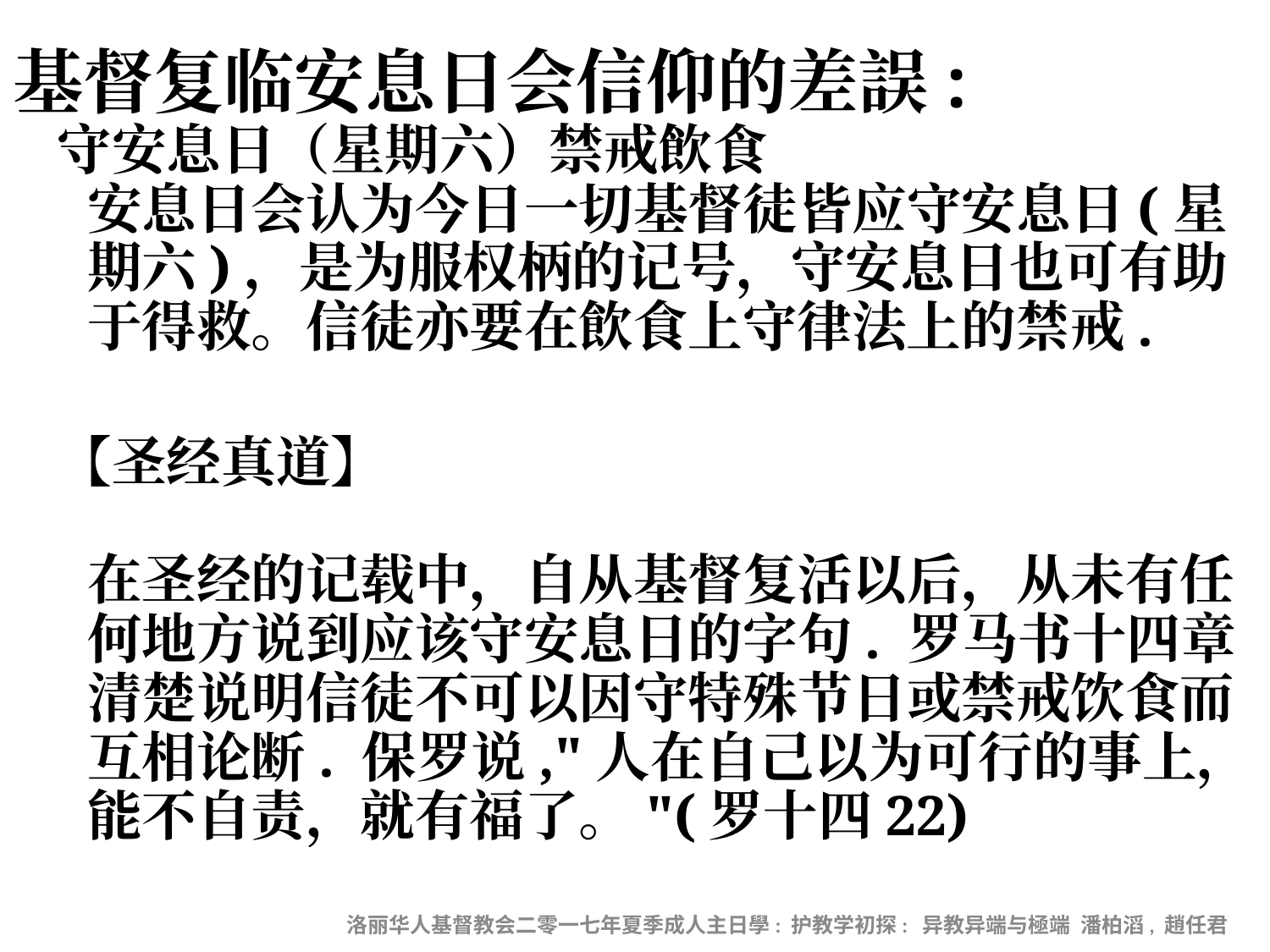

# 基督复临安息日会信仰的差誤:
守安息日（星期六）禁戒飲食
安息日会认为今日一切基督徒皆应守安息日(星期六)，是为服权柄的记号，守安息日也可有助于得救。信徒亦要在飲食上守律法上的禁戒.
【圣经真道】
在圣经的记载中，自从基督复活以后，从未有任何地方说到应该守安息日的字句. 罗马书十四章清楚说明信徒不可以因守特殊节日或禁戒饮食而互相论断. 保罗说,"人在自己以为可行的事上，能不自责，就有福了。"(罗十四22)
洛丽华人基督教会二零一七年夏季成人主日學: 护教学初探:  异教异端与極端  潘柏滔, 趙任君